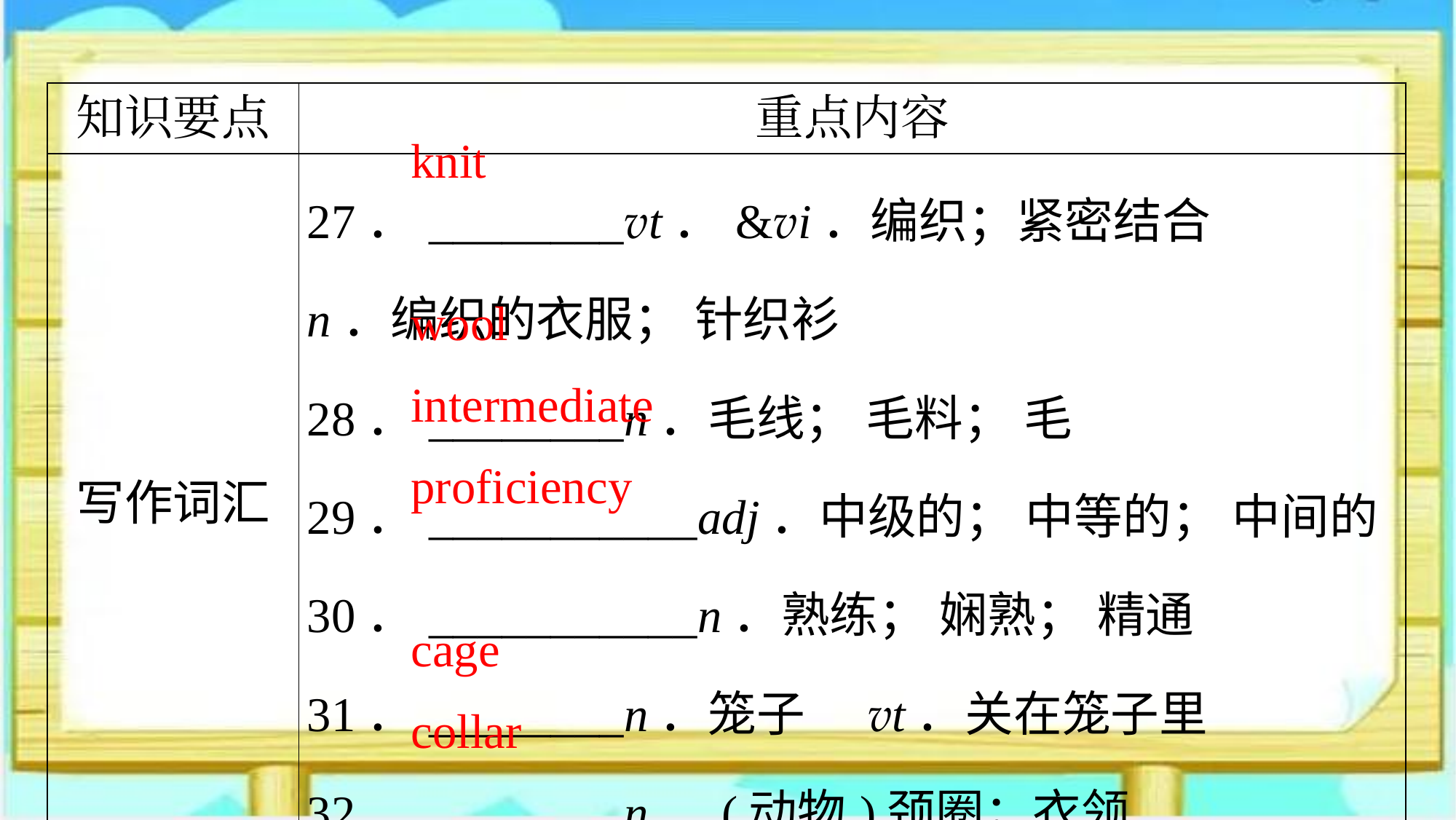

| 知识要点 | 重点内容 |
| --- | --- |
| 写作词汇 | 27．\_\_\_\_\_\_\_\_vt．&vi．编织；紧密结合 n．编织的衣服； 针织衫 28．\_\_\_\_\_\_\_\_n．毛线； 毛料； 毛 29．\_\_\_\_\_\_\_\_\_\_\_adj．中级的； 中等的； 中间的 30．\_\_\_\_\_\_\_\_\_\_\_n．熟练； 娴熟； 精通 31．\_\_\_\_\_\_\_\_n．笼子　vt．关在笼子里 32．\_\_\_\_\_\_\_\_n．(动物)颈圈；衣领 |
knit

wool
intermediate
proficiency
cage
collar